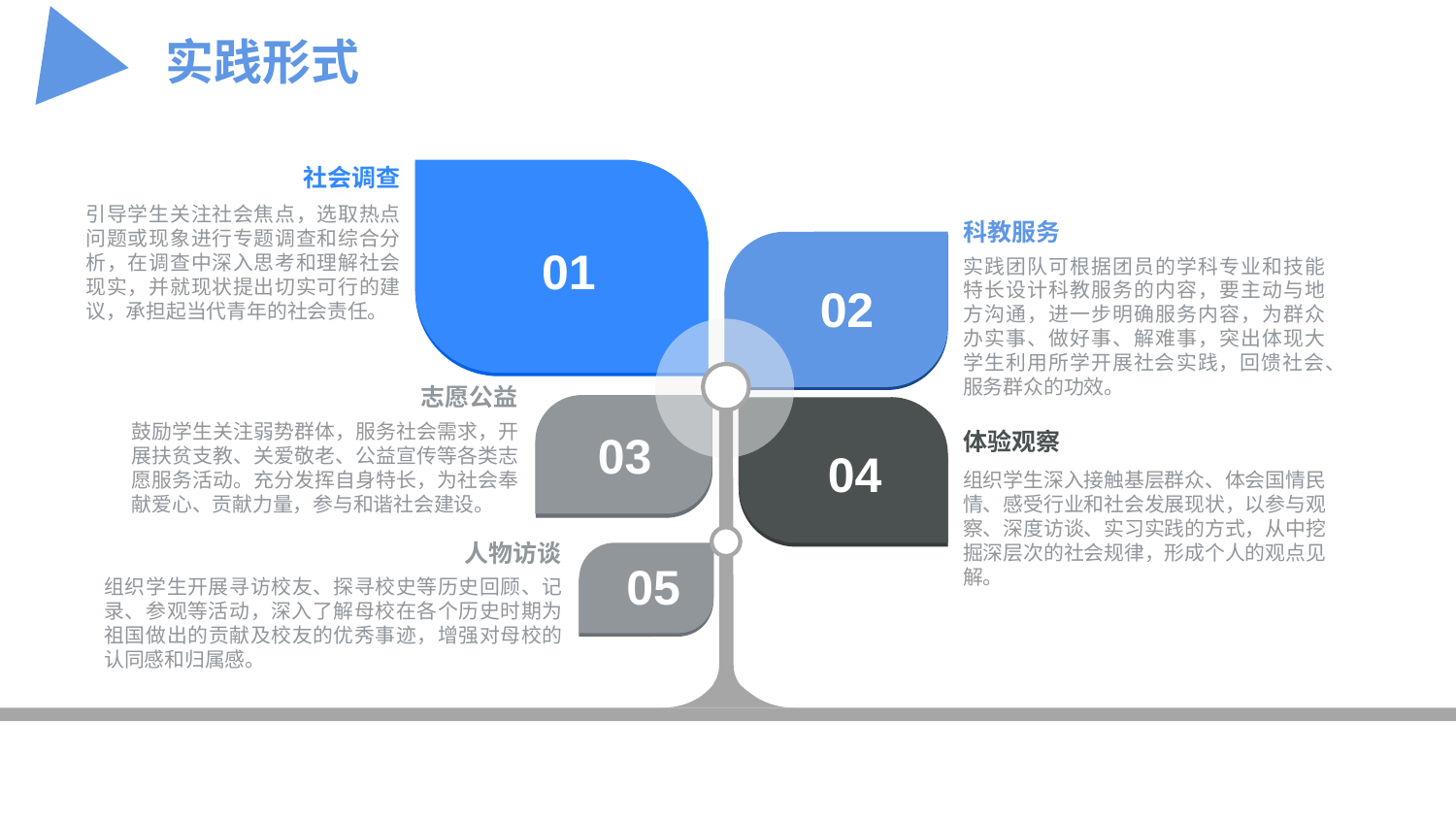

实践形式

社会调查
引导学生关注社会焦点，选取热点问题或现象进行专题调查和综合分析，在调查中深入思考和理解社会现实，并就现状提出切实可行的建议，承担起当代青年的社会责任。
科教服务
实践团队可根据团员的学科专业和技能特长设计科教服务的内容，要主动与地方沟通，进一步明确服务内容，为群众办实事、做好事、解难事，突出体现大学生利用所学开展社会实践，回馈社会、服务群众的功效。

01
02

志愿公益
鼓励学生关注弱势群体，服务社会需求，开展扶贫支教、关爱敬老、公益宣传等各类志愿服务活动。充分发挥自身特长，为社会奉献爱心、贡献力量，参与和谐社会建设。

03
体验观察
组织学生深入接触基层群众、体会国情民情、感受行业和社会发展现状，以参与观察、深度访谈、实习实践的方式，从中挖掘深层次的社会规律，形成个人的观点见解。
04

人物访谈
组织学生开展寻访校友、探寻校史等历史回顾、记录、参观等活动，深入了解母校在各个历史时期为祖国做出的贡献及校友的优秀事迹，增强对母校的认同感和归属感。

05